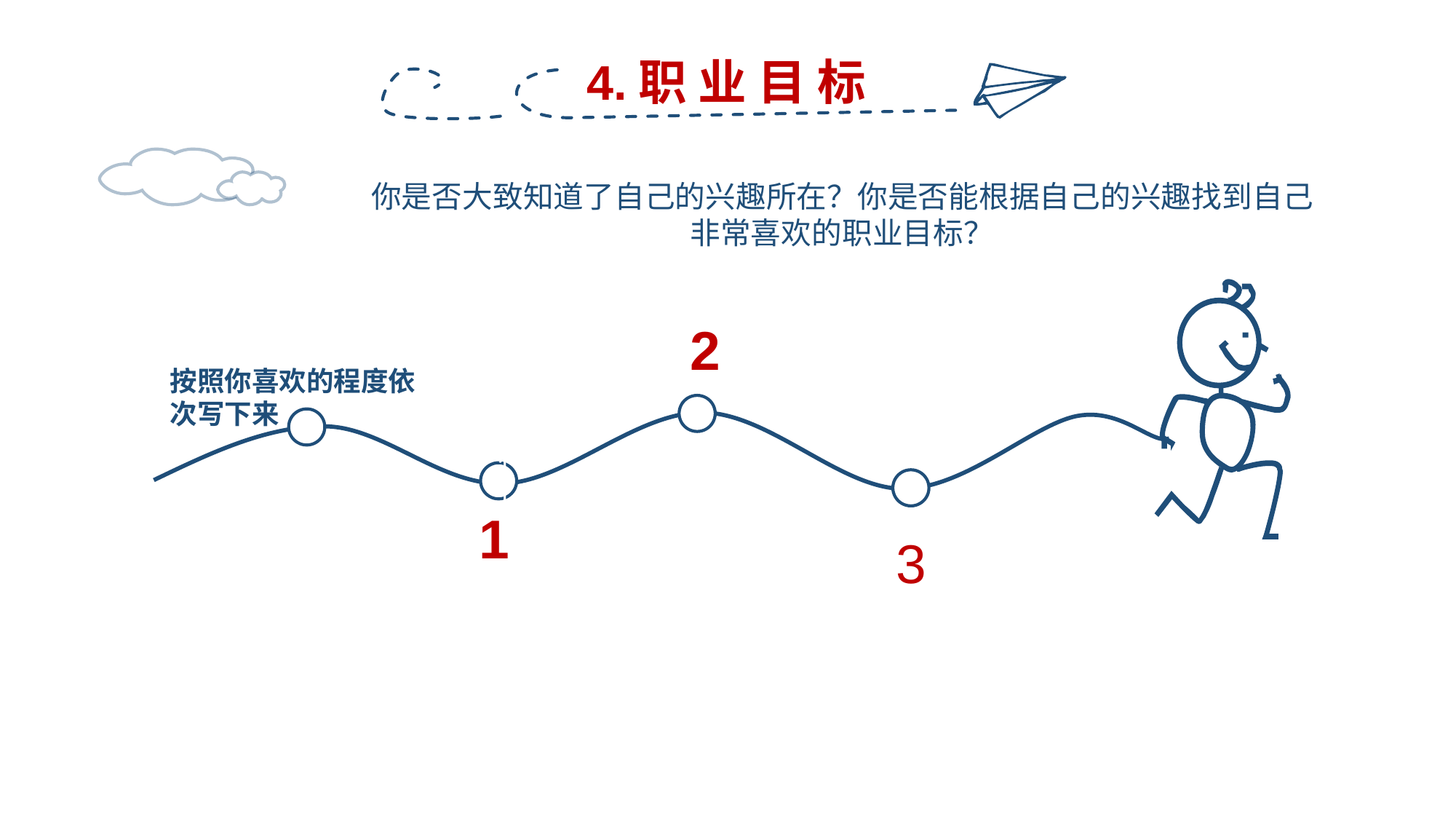

4.职 业 目 标

你是否大致知道了自己的兴趣所在？你是否能根据自己的兴趣找到自己非常喜欢的职业目标？

2
按照你喜欢的程度依次写下来
2

11

1
3